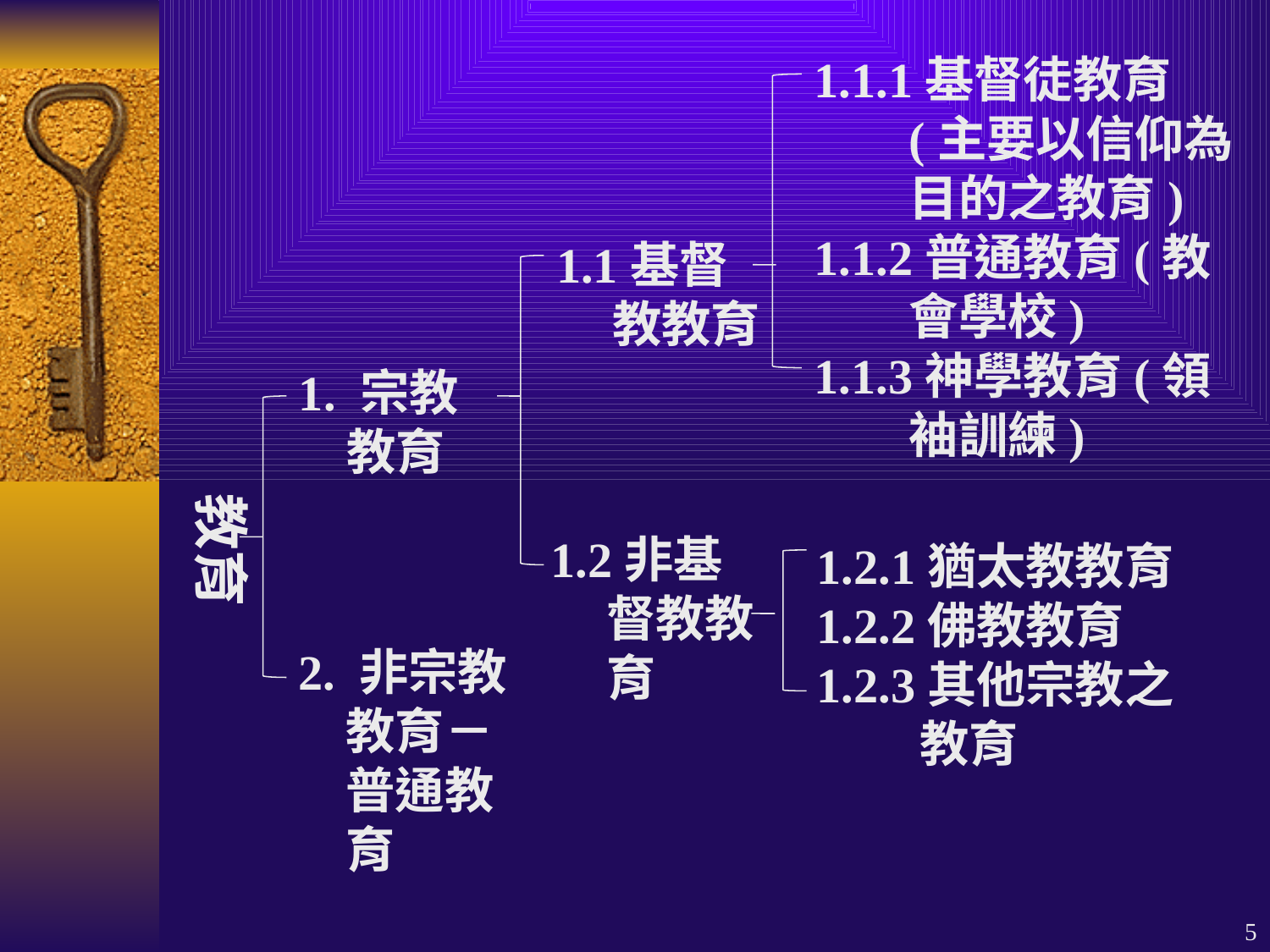

1.1.1基督徒教育
	(主要以信仰為目的之教育)
1.1.2普通教育(教會學校)
1.1.3神學教育(領袖訓練)

1.1基督教教育

1. 宗教教育

教育
1.2非基督教教育
1.2.1猶太教教育
1.2.2佛教教育
1.2.3其他宗教之教育

2. 非宗教教育－普通教育
5